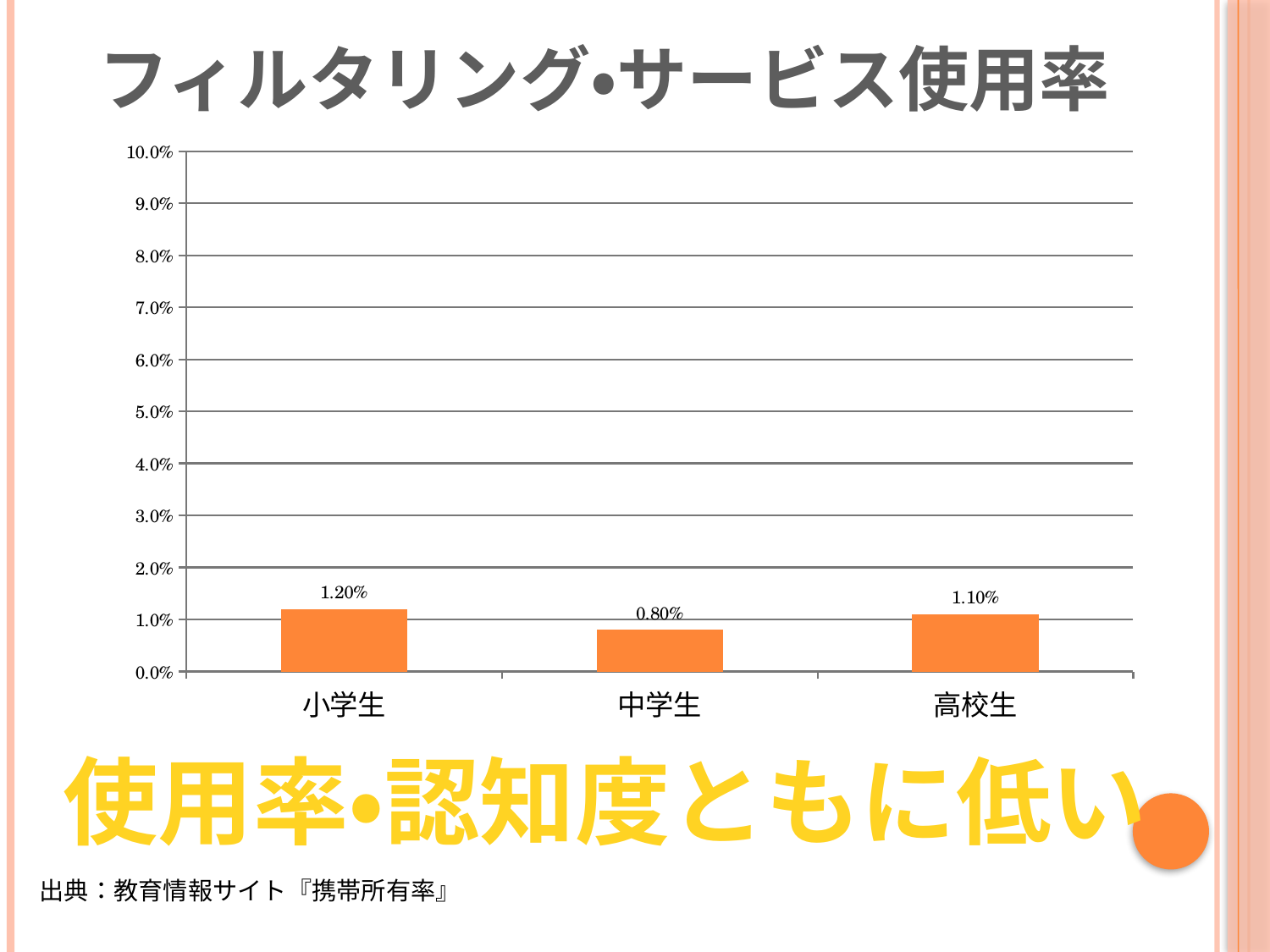

フィルタリング・サービス使用率

### Chart

| Category | 使っている |
|---|---|
| 小学生 | 0.012 |
| 中学生 | 0.008000000000000002 |
| 高校生 | 0.010999999999999998 |
使用率・認知度ともに低い
出典：教育情報サイト『携帯所有率』